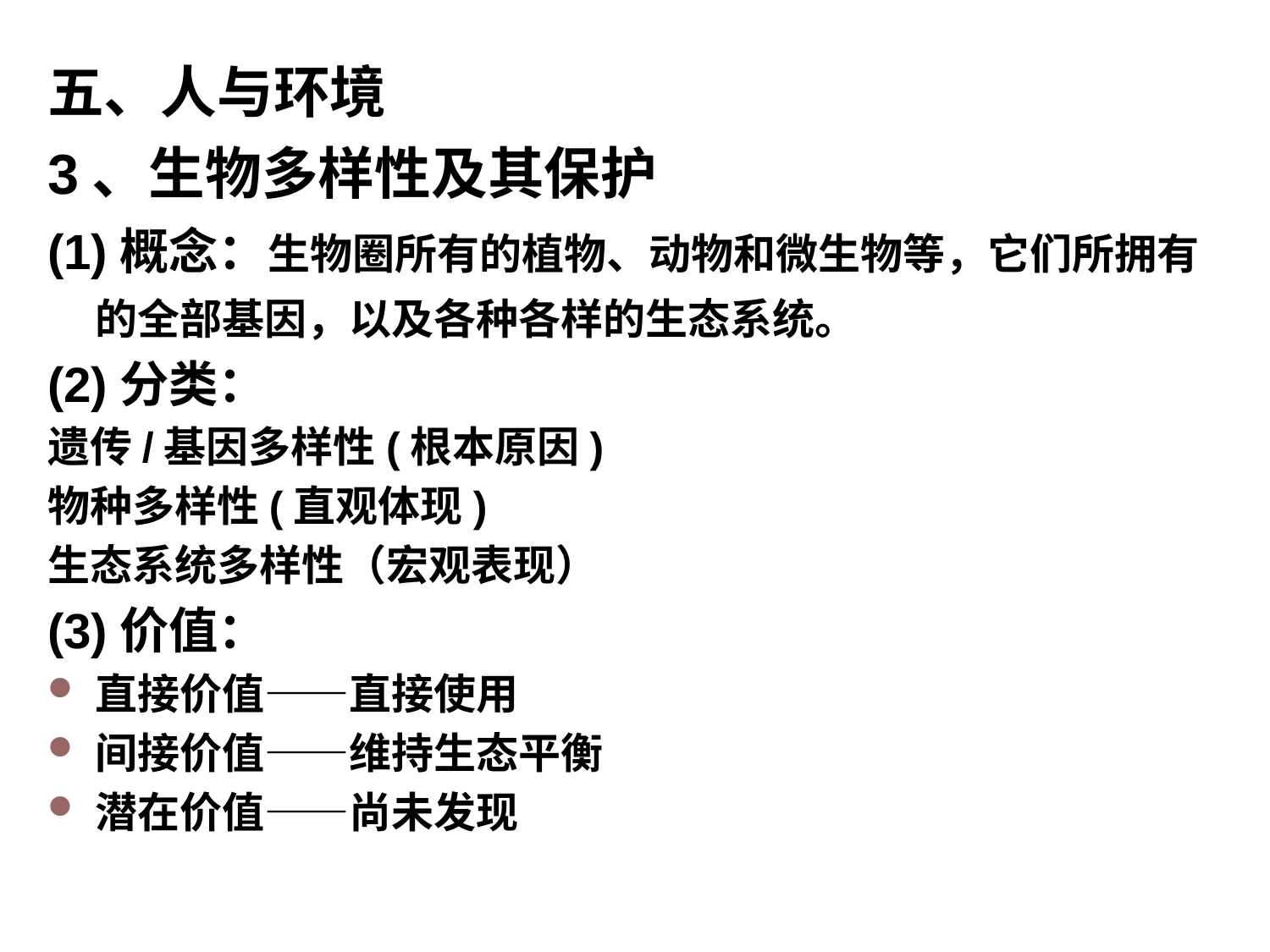

五、人与环境
3、生物多样性及其保护
(1)概念：生物圈所有的植物、动物和微生物等，它们所拥有的全部基因，以及各种各样的生态系统。
(2)分类：
遗传/基因多样性(根本原因)
物种多样性(直观体现)
生态系统多样性（宏观表现）
(3)价值：
直接价值——直接使用
间接价值——维持生态平衡
潜在价值——尚未发现